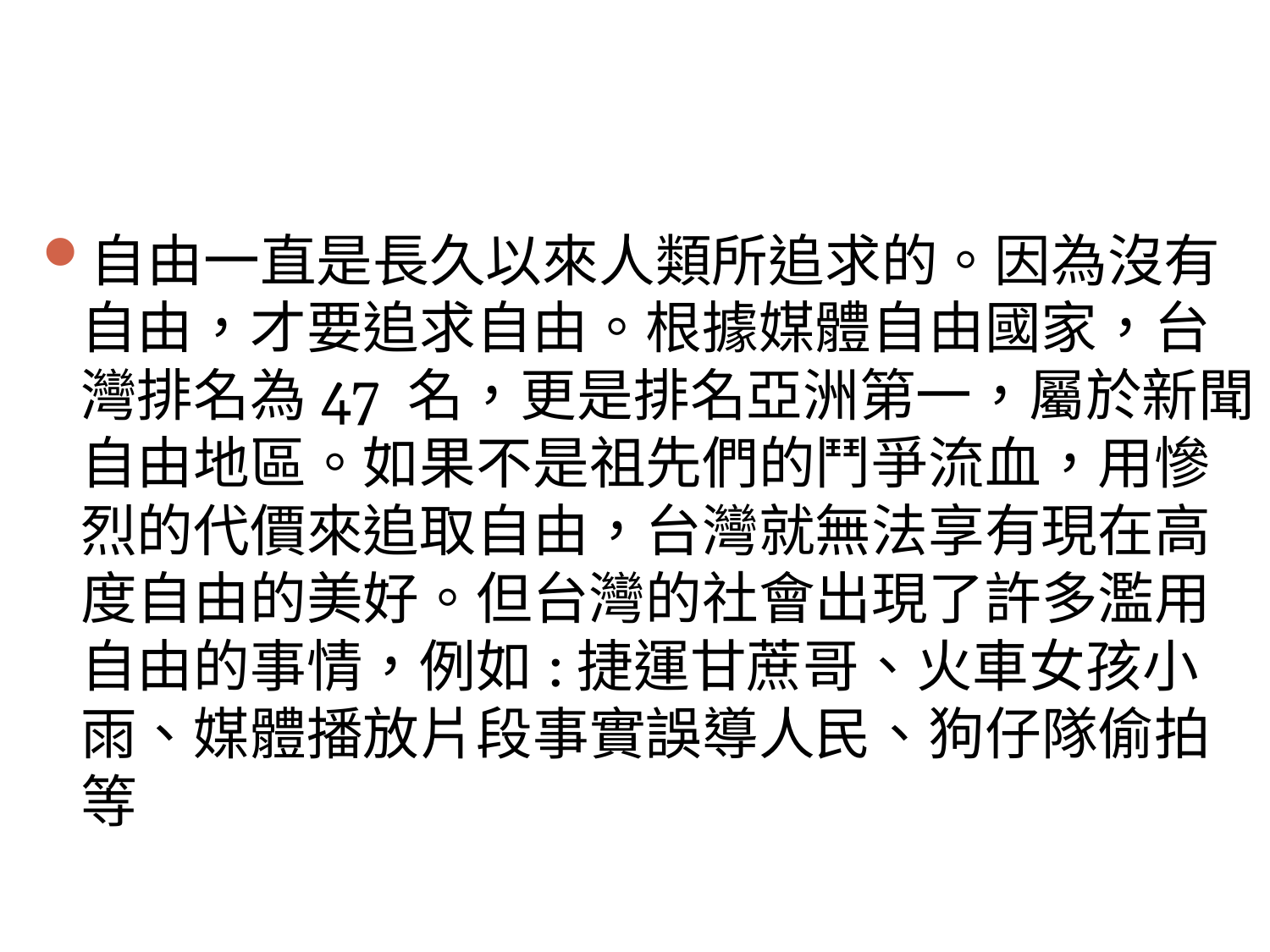

自由一直是長久以來人類所追求的。因為沒有自由，才要追求自由。根據媒體自由國家，台灣排名為47 名，更是排名亞洲第一，屬於新聞自由地區。如果不是祖先們的鬥爭流血，用慘烈的代價來追取自由，台灣就無法享有現在高度自由的美好。但台灣的社會出現了許多濫用自由的事情，例如:捷運甘蔗哥、火車女孩小雨、媒體播放片段事實誤導人民、狗仔隊偷拍等